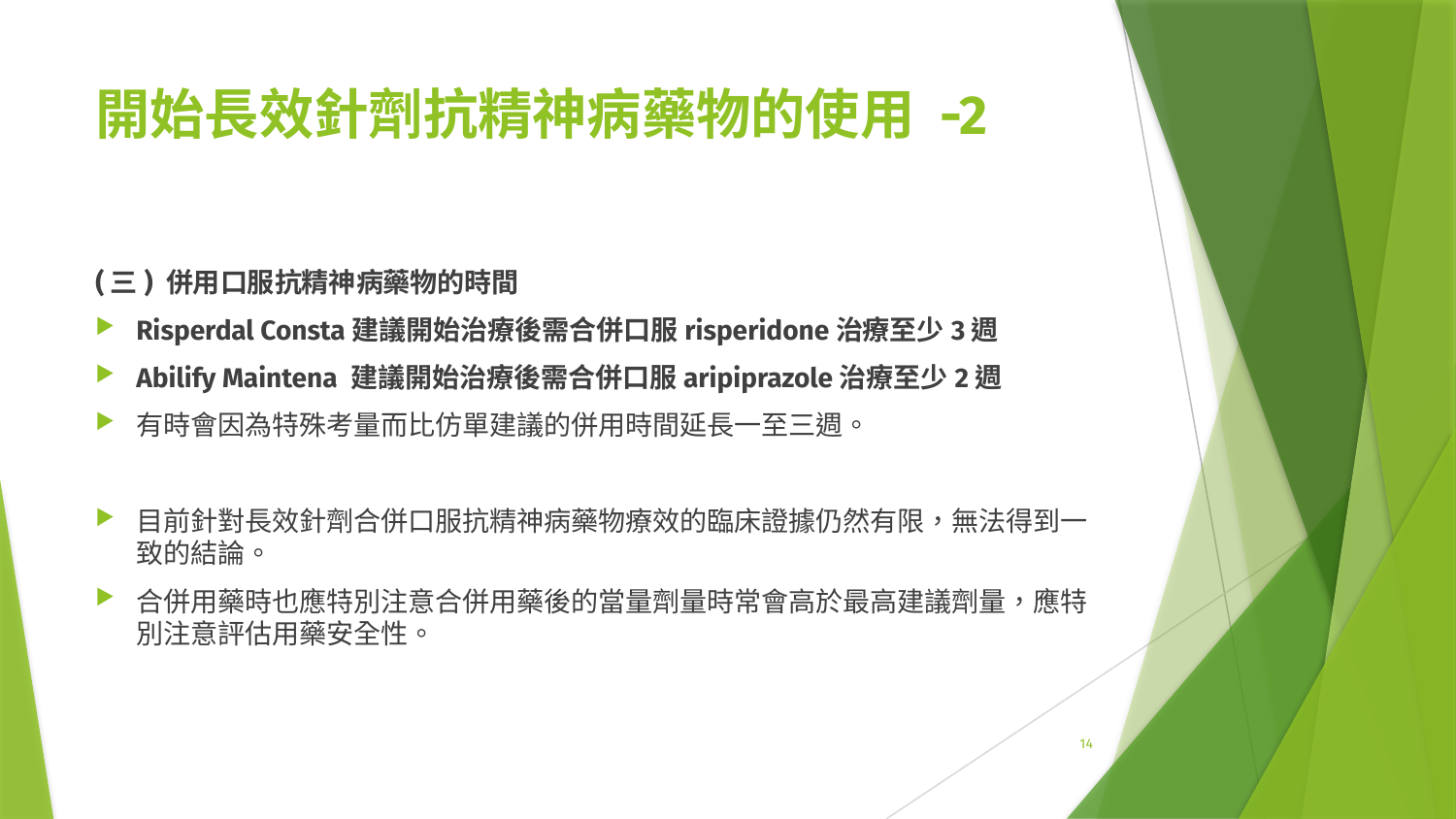

# 開始長效針劑抗精神病藥物的使用 -2
(三) 併用口服抗精神病藥物的時間
Risperdal Consta建議開始治療後需合併口服risperidone治療至少3週
Abilify Maintena 建議開始治療後需合併口服aripiprazole治療至少2週
有時會因為特殊考量而比仿單建議的併用時間延長一至三週。

目前針對長效針劑合併口服抗精神病藥物療效的臨床證據仍然有限，無法得到一致的結論。
合併用藥時也應特別注意合併用藥後的當量劑量時常會高於最高建議劑量，應特別注意評估用藥安全性。
14